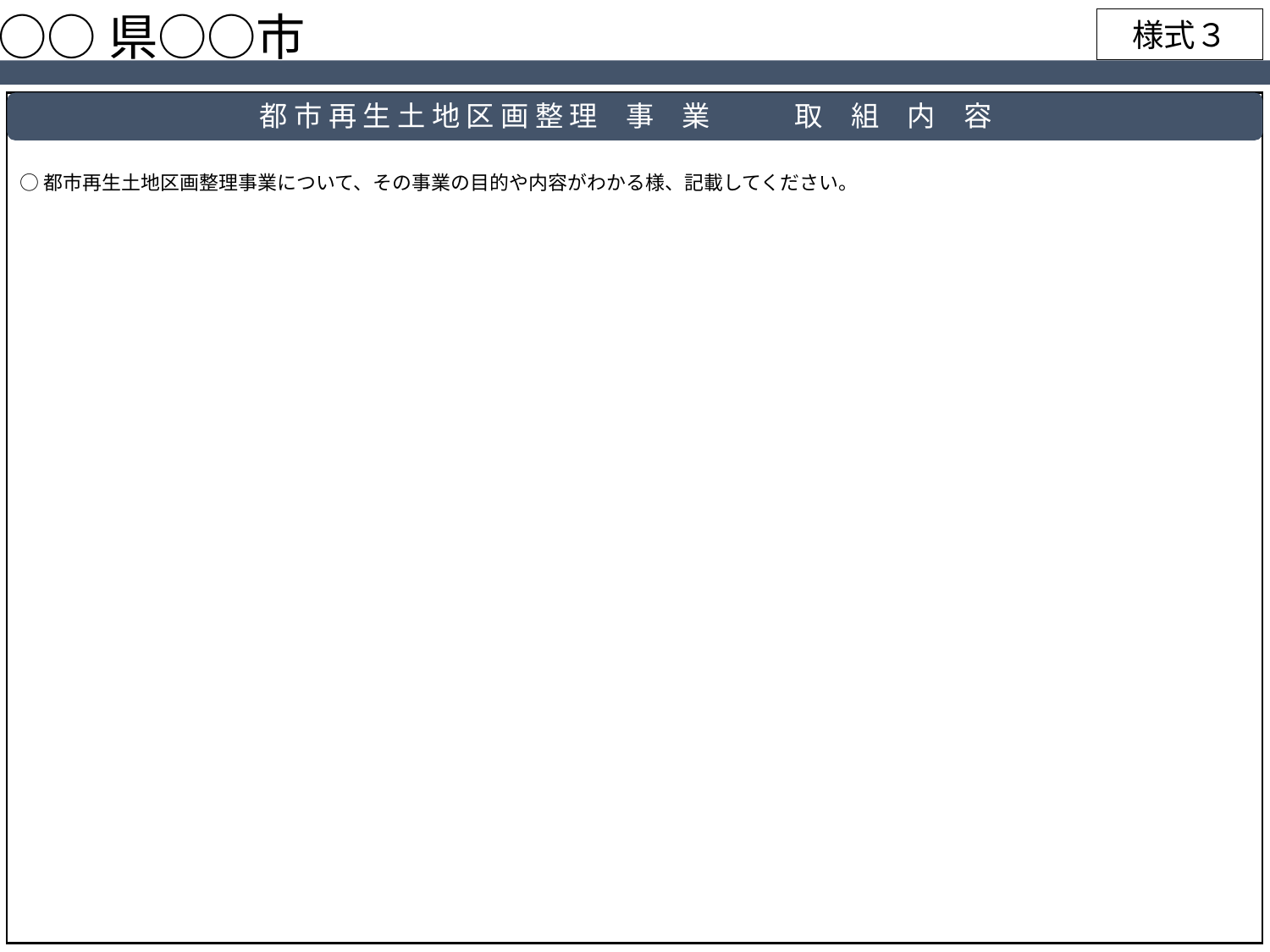

○○県○○市
様式３

都 市 再 生 土 地 区 画 整 理　事　業　　　取　組　内　容

○都市再生土地区画整理事業について、その事業の目的や内容がわかる様、記載してください。